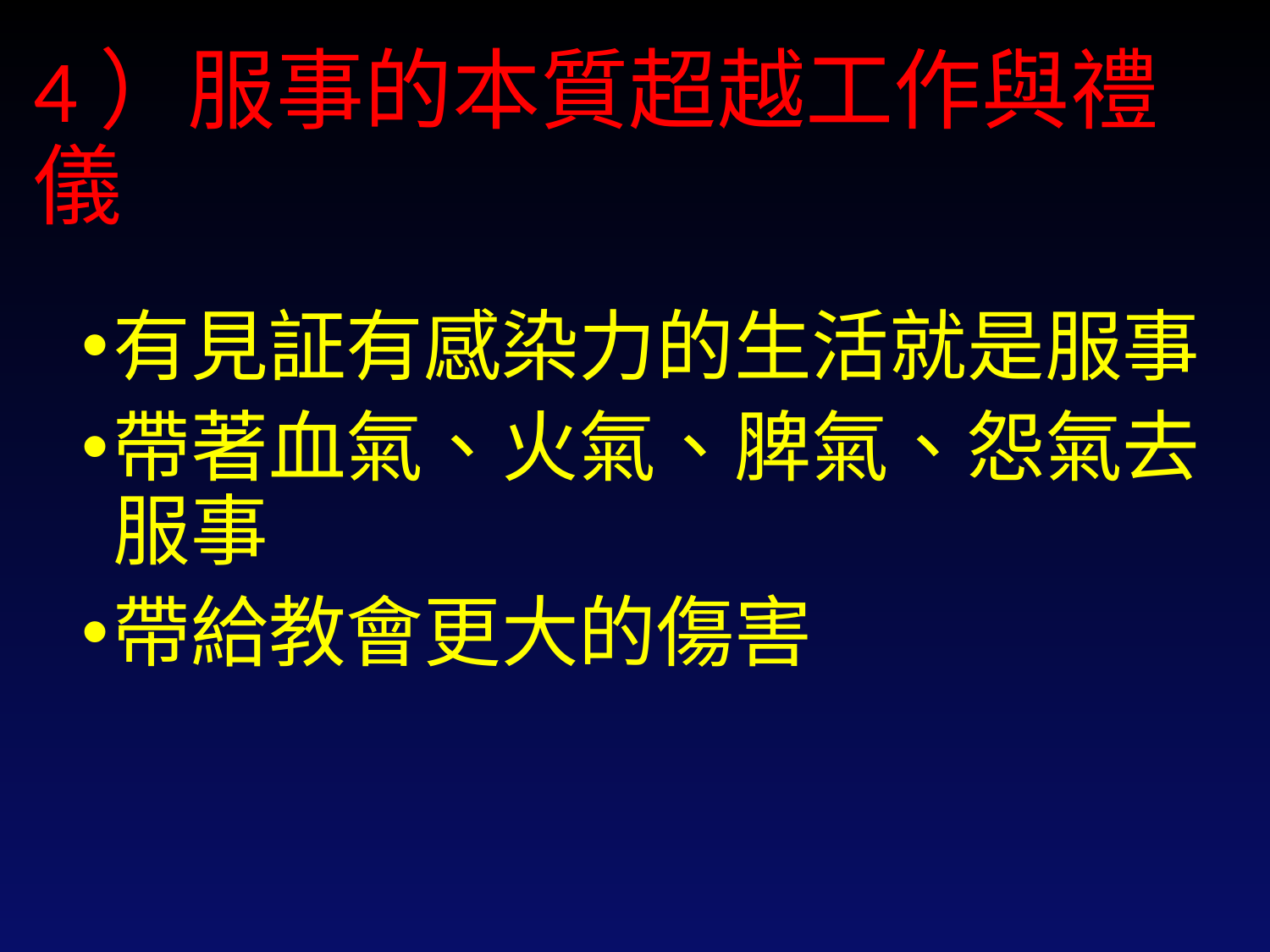

# 4）服事的本質超越工作與禮儀
有見証有感染力的生活就是服事
帶著血氣、火氣、脾氣、怨氣去服事
帶給教會更大的傷害